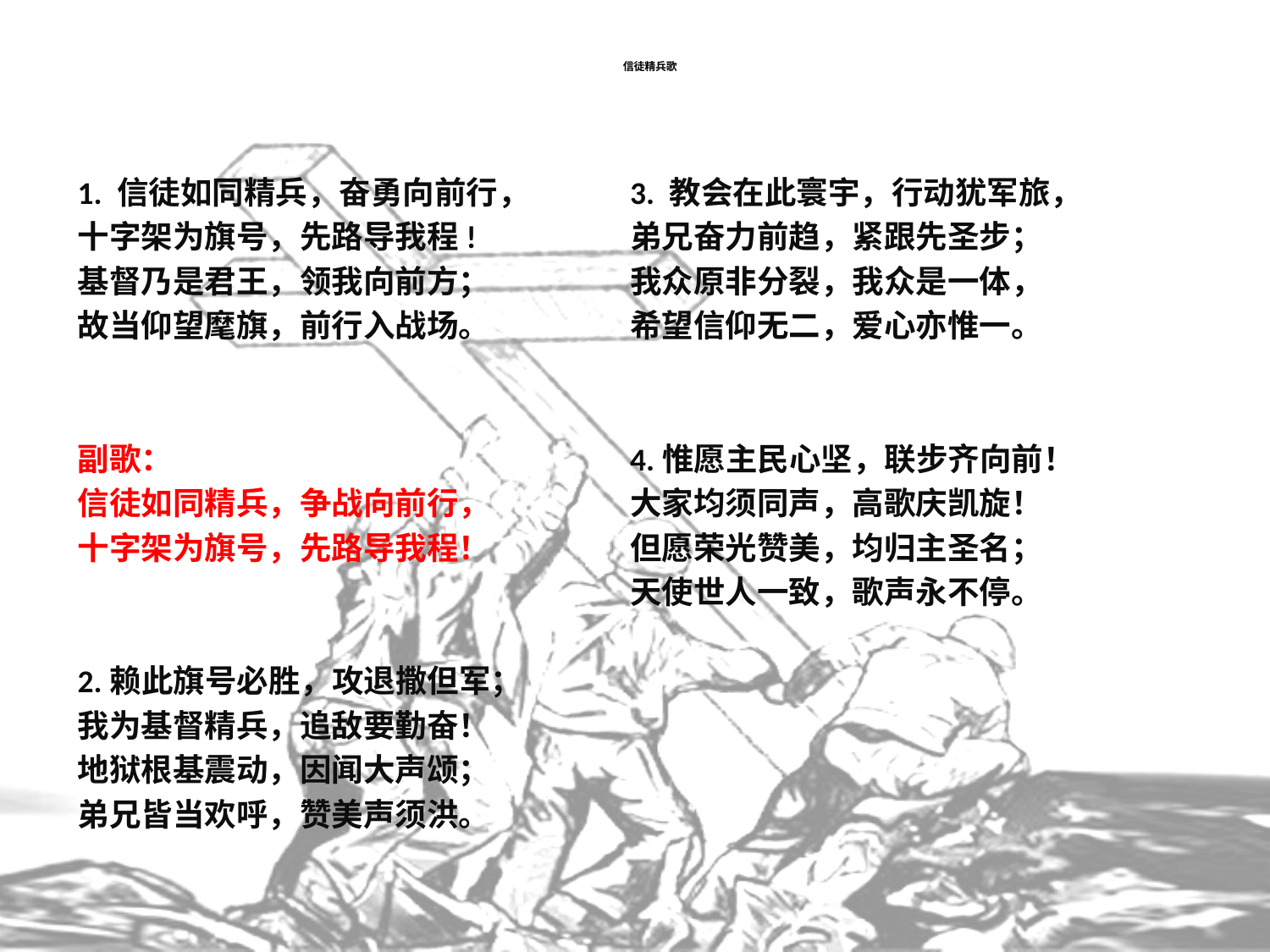

# 信徒精兵歌
1. 信徒如同精兵，奋勇向前行，
十字架为旗号，先路导我程!
基督乃是君王，领我向前方；
故当仰望麾旗，前行入战场。

副歌：
信徒如同精兵，争战向前行，
十字架为旗号，先路导我程！

2.赖此旗号必胜，攻退撒但军；
我为基督精兵，追敌要勤奋！
地狱根基震动，因闻大声颂；
弟兄皆当欢呼，赞美声须洪。
3. 教会在此寰宇，行动犹军旅，
弟兄奋力前趋，紧跟先圣步；
我众原非分裂，我众是一体，
希望信仰无二，爱心亦惟一。

4.惟愿主民心坚，联步齐向前！
大家均须同声，高歌庆凯旋！
但愿荣光赞美，均归主圣名；
天使世人一致，歌声永不停。